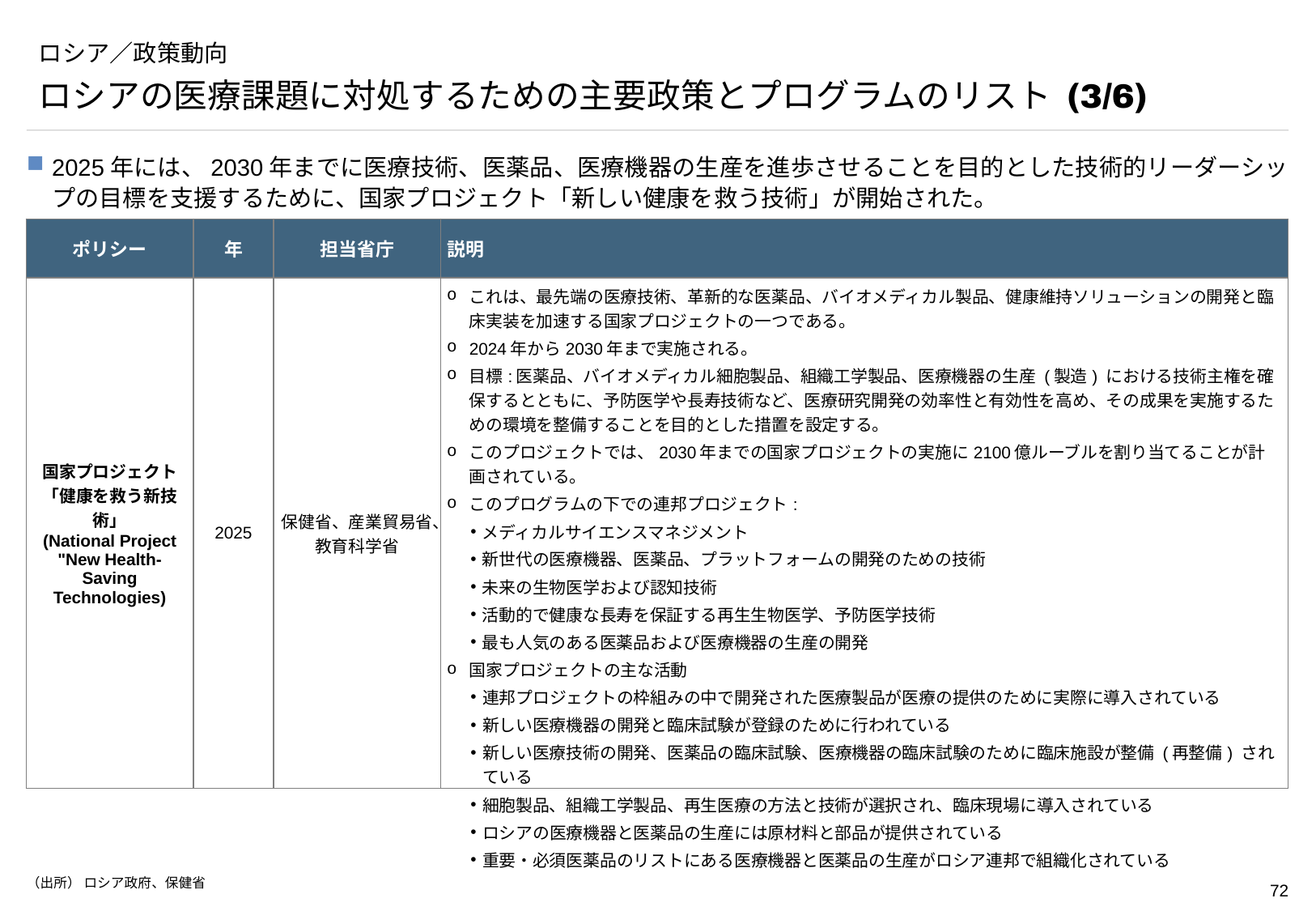

# ロシア／政策動向
ロシアの医療課題に対処するための主要政策とプログラムのリスト (3/6)
2025年には、2030年までに医療技術、医薬品、医療機器の生産を進歩させることを目的とした技術的リーダーシップの目標を支援するために、国家プロジェクト「新しい健康を救う技術」が開始された。
| ポリシー | 年 | 担当省庁 | 説明 |
| --- | --- | --- | --- |
| 国家プロジェクト「健康を救う新技術」 (National Project "New Health-Saving Technologies) | 2025 | 保健省、産業貿易省、教育科学省 | これは、最先端の医療技術、革新的な医薬品、バイオメディカル製品、健康維持ソリューションの開発と臨床実装を加速する国家プロジェクトの一つである。 2024年から2030年まで実施される。 目標:医薬品、バイオメディカル細胞製品、組織工学製品、医療機器の生産 (製造) における技術主権を確保するとともに、予防医学や長寿技術など、医療研究開発の効率性と有効性を高め、その成果を実施するための環境を整備することを目的とした措置を設定する。 このプロジェクトでは、2030年までの国家プロジェクトの実施に2100億ルーブルを割り当てることが計画されている。 このプログラムの下での連邦プロジェクト: メディカルサイエンスマネジメント 新世代の医療機器、医薬品、プラットフォームの開発のための技術 未来の生物医学および認知技術 活動的で健康な長寿を保証する再生生物医学、予防医学技術 最も人気のある医薬品および医療機器の生産の開発 国家プロジェクトの主な活動 連邦プロジェクトの枠組みの中で開発された医療製品が医療の提供のために実際に導入されている 新しい医療機器の開発と臨床試験が登録のために行われている 新しい医療技術の開発、医薬品の臨床試験、医療機器の臨床試験のために臨床施設が整備 (再整備) されている 細胞製品、組織工学製品、再生医療の方法と技術が選択され、臨床現場に導入されている ロシアの医療機器と医薬品の生産には原材料と部品が提供されている 重要・必須医薬品のリストにある医療機器と医薬品の生産がロシア連邦で組織化されている |
（出所） ロシア政府、保健省